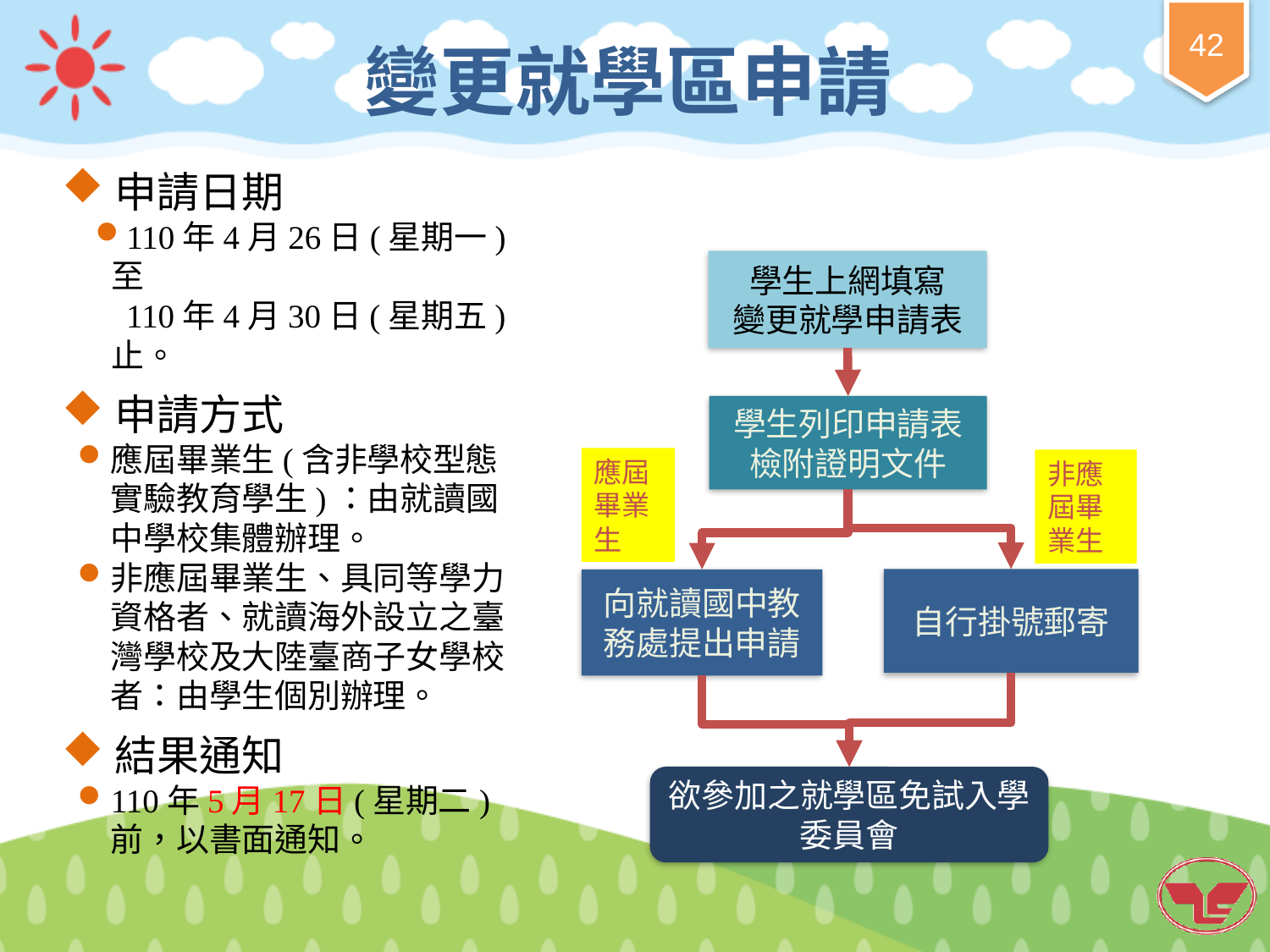

# 變更就學區申請
申請日期
110年4月26日(星期一)至
 110年4月30日(星期五)止。
申請方式
應屆畢業生(含非學校型態實驗教育學生)：由就讀國中學校集體辦理。
非應屆畢業生、具同等學力資格者、就讀海外設立之臺灣學校及大陸臺商子女學校者：由學生個別辦理。
結果通知
110年5月17日(星期二)前，以書面通知。
學生上網填寫
變更就學申請表
學生列印申請表
檢附證明文件
應屆畢業生
非應屆畢業生
自行掛號郵寄
向就讀國中教務處提出申請
欲參加之就學區免試入學委員會